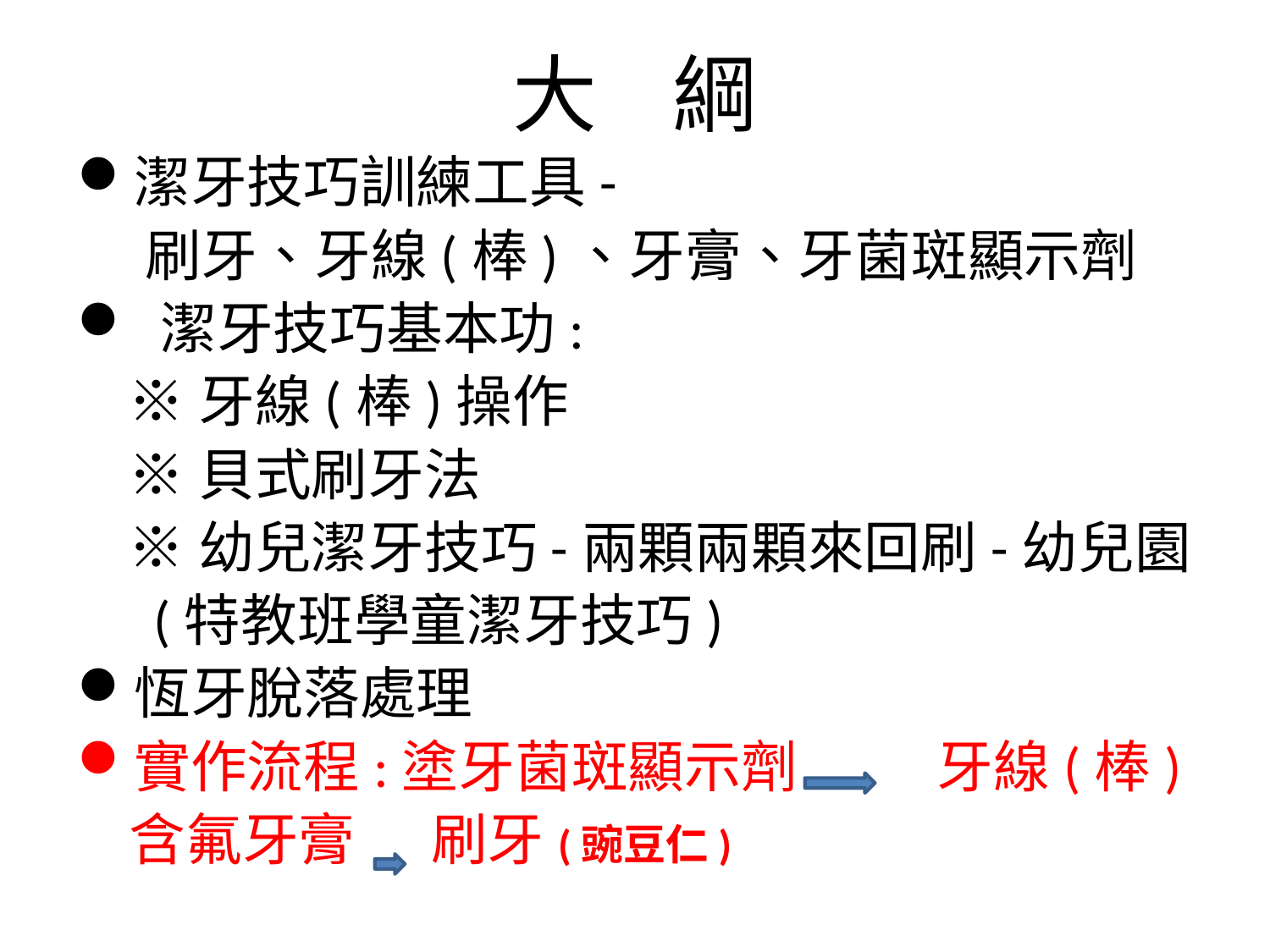

# 大    綱
潔牙技巧訓練工具-
      刷牙、牙線(棒)、牙膏、牙菌斑顯示劑
 潔牙技巧基本功:
    ※牙線(棒)操作
    ※貝式刷牙法
    ※幼兒潔牙技巧-兩顆兩顆來回刷-幼兒園
      (特教班學童潔牙技巧)
恆牙脫落處理
實作流程:塗牙菌斑顯示劑           牙線(棒)
   含氟牙膏      刷牙(豌豆仁)